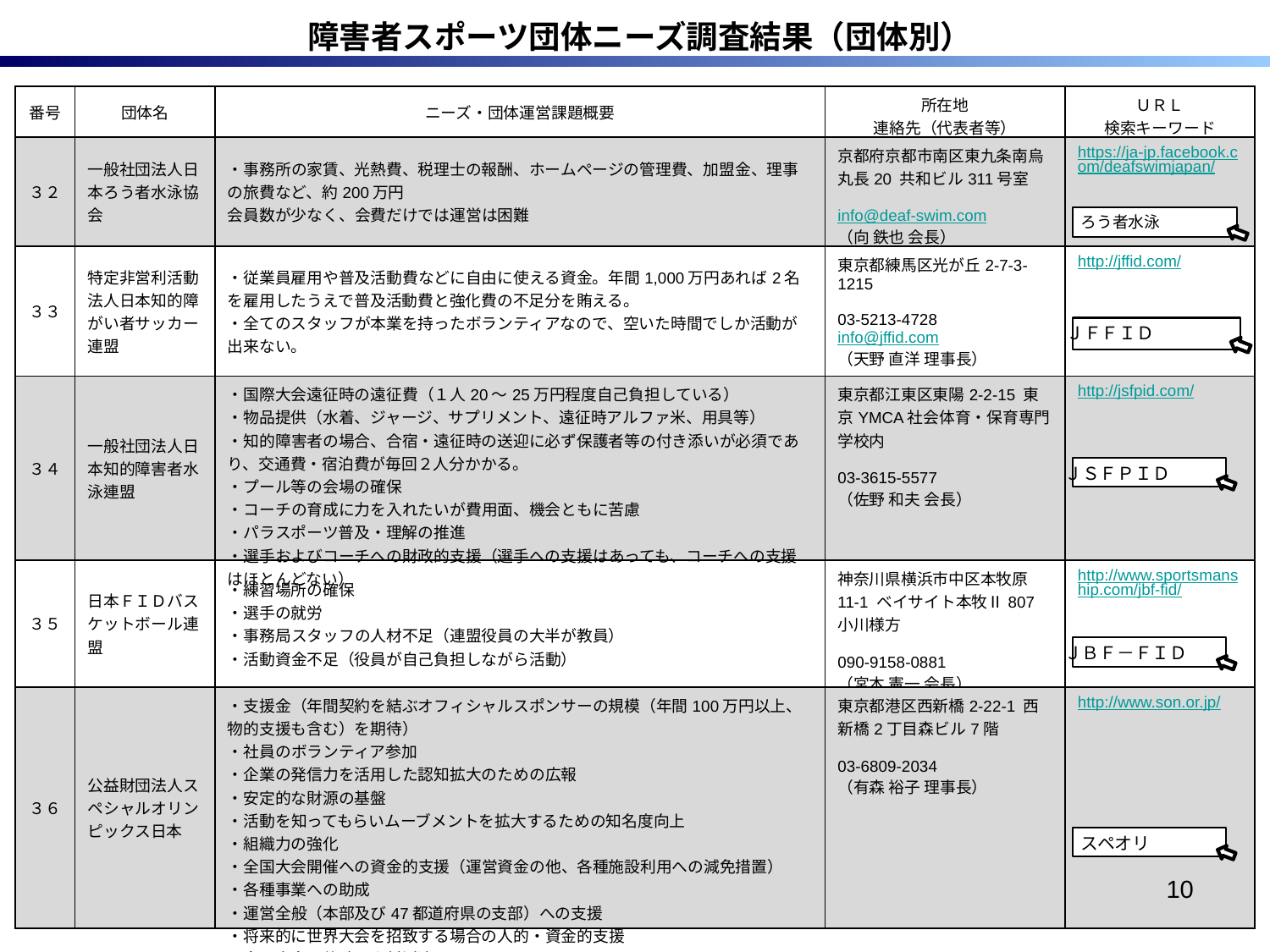

障害者スポーツ団体ニーズ調査結果（団体別）

| 番号 | 団体名 | ニーズ・団体運営課題概要 | 所在地 連絡先（代表者等） | ＵＲＬ 検索キーワード |
| --- | --- | --- | --- | --- |
| ３２ | 一般社団法人日本ろう者水泳協会 | ・事務所の家賃、光熱費、税理士の報酬、ホームページの管理費、加盟金、理事の旅費など、約200万円 会員数が少なく、会費だけでは運営は困難 | 京都府京都市南区東九条南烏丸長20 共和ビル311号室 info@deaf-swim.com （向 鉄也 会長） | https://ja-jp.facebook.com/deafswimjapan/ |
| ３３ | 特定非営利活動法人日本知的障がい者サッカー連盟 | ・従業員雇用や普及活動費などに自由に使える資金。年間1,000万円あれば2名を雇用したうえで普及活動費と強化費の不足分を賄える。 ・全てのスタッフが本業を持ったボランティアなので、空いた時間でしか活動が出来ない。 | 東京都練馬区光が丘2-7-3-1215 03-5213-4728 info@jffid.com （天野 直洋 理事長） | http://jffid.com/ |
| ３４ | 一般社団法人日本知的障害者水泳連盟 | ・国際大会遠征時の遠征費（１人20～25万円程度自己負担している） ・物品提供（水着、ジャージ、サプリメント、遠征時アルファ米、用具等） ・知的障害者の場合、合宿・遠征時の送迎に必ず保護者等の付き添いが必須であり、交通費・宿泊費が毎回２人分かかる。 ・プール等の会場の確保 ・コーチの育成に力を入れたいが費用面、機会ともに苦慮 ・パラスポーツ普及・理解の推進 ・選手およびコーチへの財政的支援（選手への支援はあっても、コーチへの支援はほとんどない） | 東京都江東区東陽2-2-15 東京YMCA社会体育・保育専門学校内 03-3615-5577 （佐野 和夫 会長） | http://jsfpid.com/ |
| ３５ | 日本ＦＩＤバスケットボール連盟 | ・練習場所の確保 ・選手の就労 ・事務局スタッフの人材不足（連盟役員の大半が教員） ・活動資金不足（役員が自己負担しながら活動） | 神奈川県横浜市中区本牧原11-1 ベイサイト本牧Ⅱ807 小川様方 090-9158-0881 （宮本 憲一 会長） | http://www.sportsmanship.com/jbf-fid/ |
| ３６ | 公益財団法人スペシャルオリンピックス日本 | ・支援金（年間契約を結ぶオフィシャルスポンサーの規模（年間100万円以上、物的支援も含む）を期待） ・社員のボランティア参加 ・企業の発信力を活用した認知拡大のための広報 ・安定的な財源の基盤 ・活動を知ってもらいムーブメントを拡大するための知名度向上 ・組織力の強化 ・全国大会開催への資金的支援（運営資金の他、各種施設利用への減免措置） ・各種事業への助成 ・運営全般（本部及び47都道府県の支部）への支援 ・将来的に世界大会を招致する場合の人的・資金的支援 ・全国大会開催時の人材派遣 | 東京都港区西新橋2-22-1 西新橋2丁目森ビル7階 03-6809-2034 （有森 裕子 理事長） | http://www.son.or.jp/ |
ろう者水泳

ＪＦＦＩＤ

ＪＳＦＰＩＤ

ＪＢＦ－ＦＩＤ

スペオリ

10